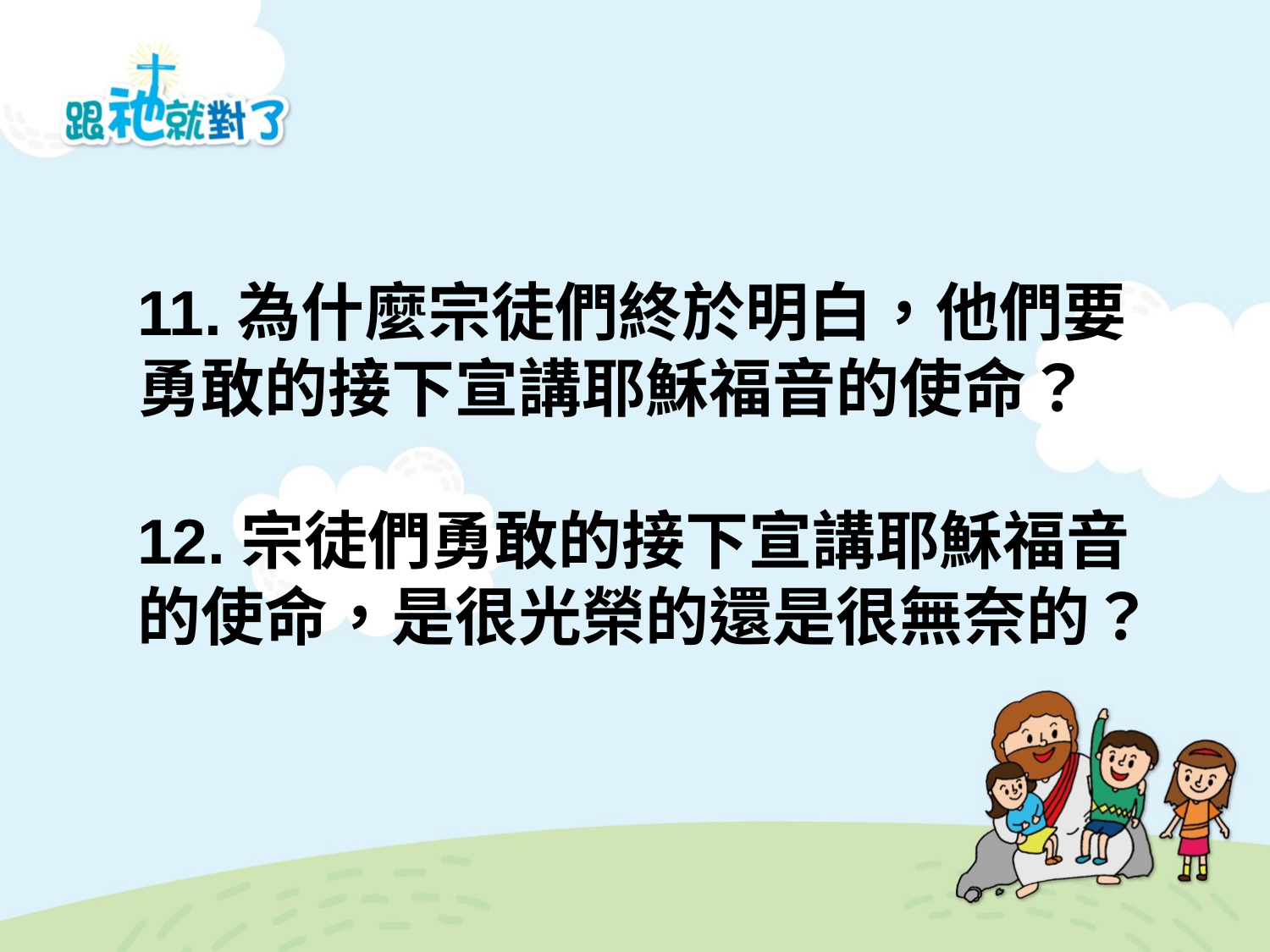

11.為什麼宗徒們終於明白，他們要勇敢的接下宣講耶穌福音的使命？

12.宗徒們勇敢的接下宣講耶穌福音的使命，是很光榮的還是很無奈的？